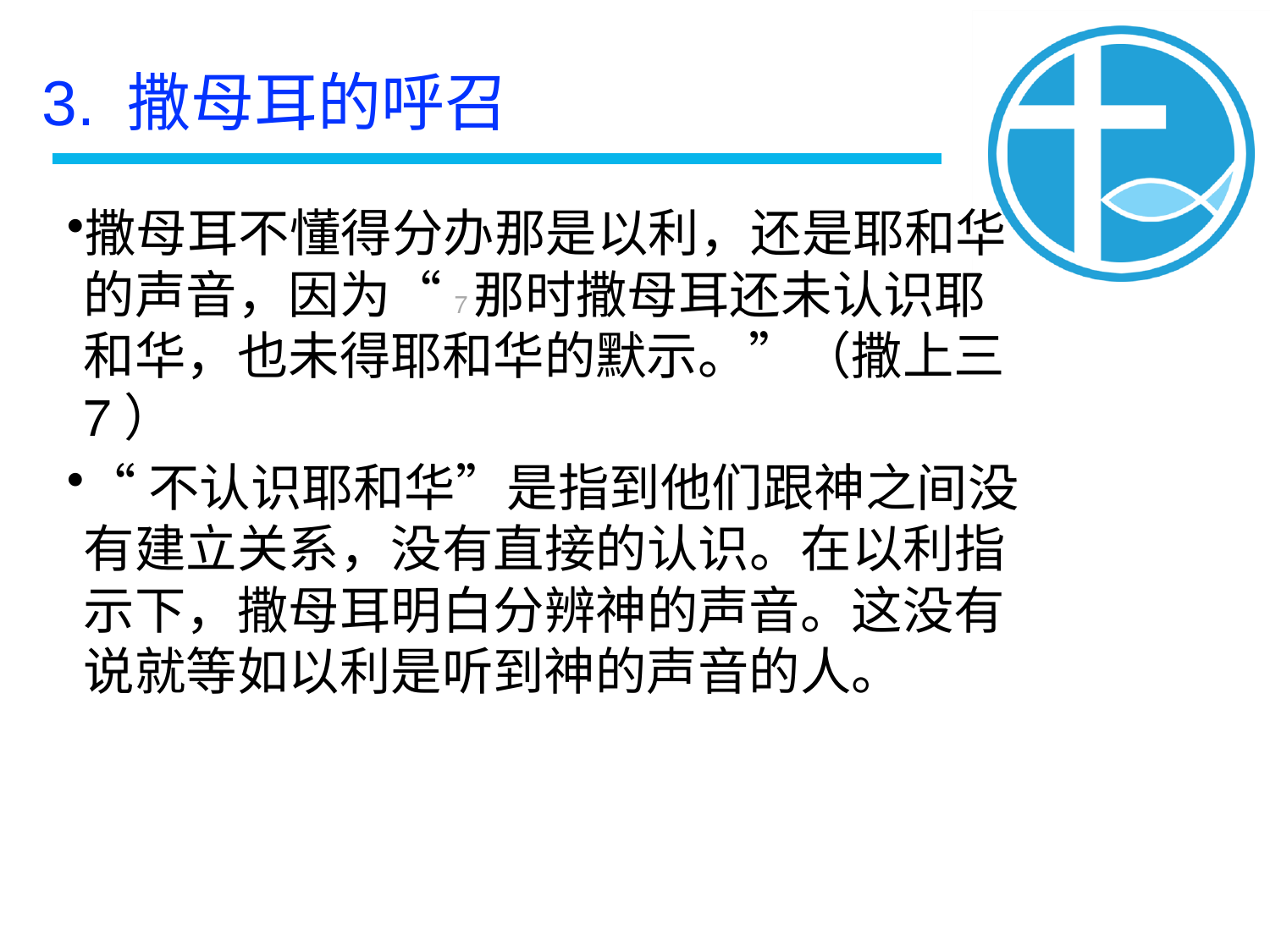

3. 撒母耳的呼召
撒母耳不懂得分办那是以利，还是耶和华的声音，因为“7那时撒母耳还未认识耶和华，也未得耶和华的默示。”（撒上三7）
“不认识耶和华”是指到他们跟神之间没有建立关系，没有直接的认识。在以利指示下，撒母耳明白分辨神的声音。这没有说就等如以利是听到神的声音的人。